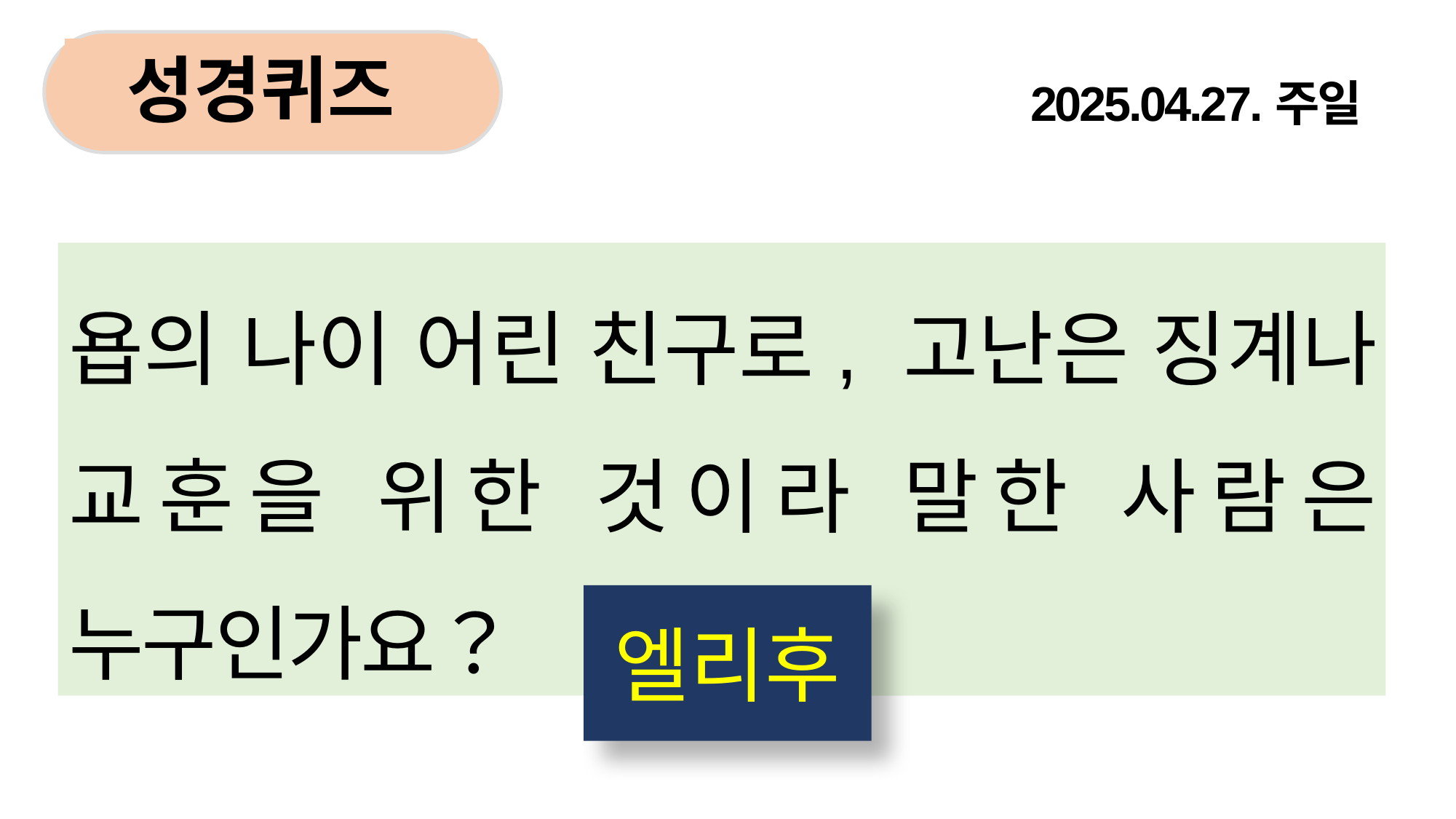

성경퀴즈
2025.04.27.주일
욥의 나이 어린 친구로, 고난은 징계나 교훈을 위한 것이라 말한 사람은 누구인가요？
엘리후